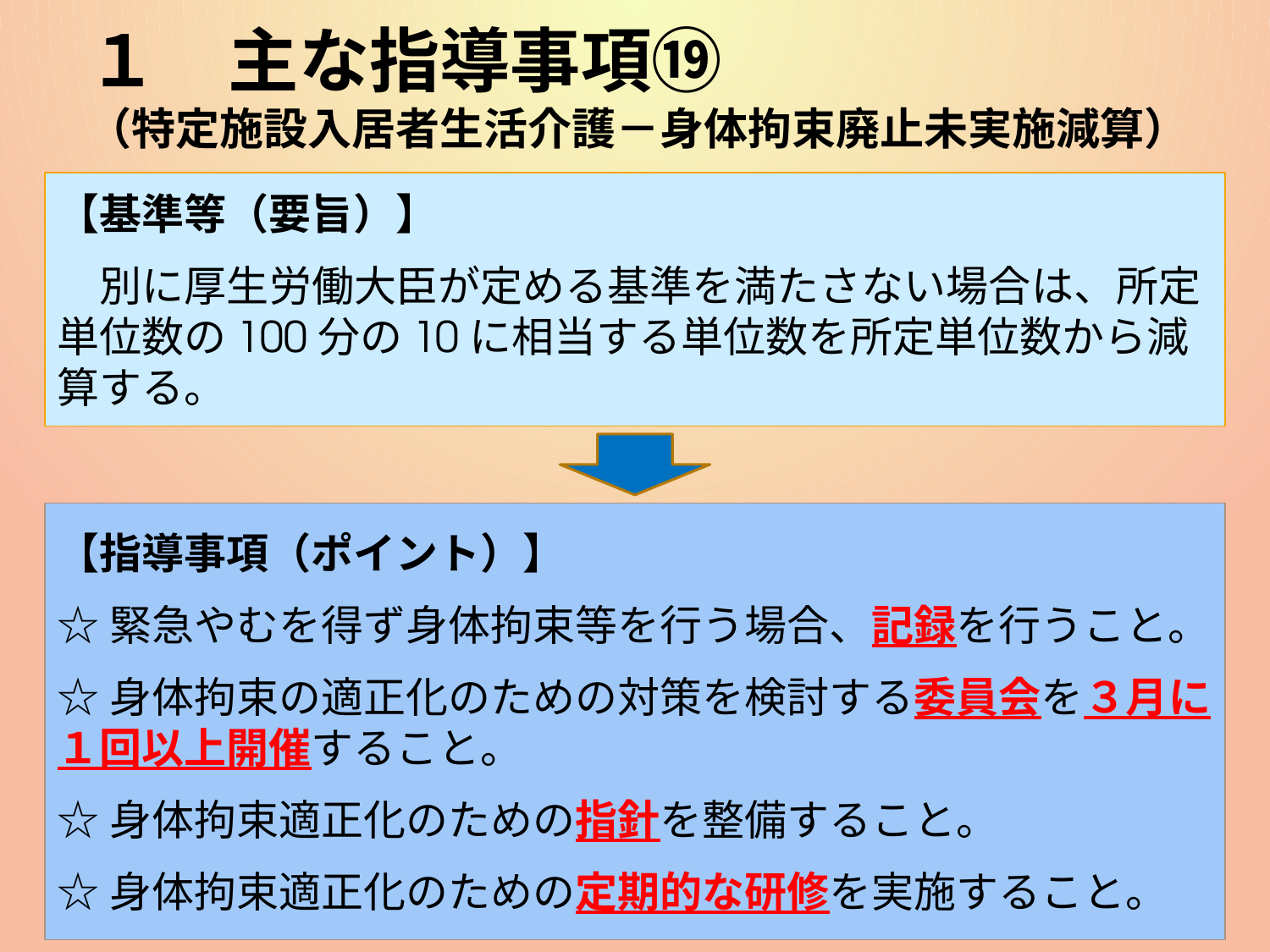

# １　主な指導事項⑲ （特定施設入居者生活介護－身体拘束廃止未実施減算）
【基準等（要旨）】
　別に厚生労働大臣が定める基準を満たさない場合は、所定単位数の100分の10に相当する単位数を所定単位数から減算する。

【指導事項（ポイント）】
☆緊急やむを得ず身体拘束等を行う場合、記録を行うこと。
☆身体拘束の適正化のための対策を検討する委員会を３月に１回以上開催すること。
☆身体拘束適正化のための指針を整備すること。
☆身体拘束適正化のための定期的な研修を実施すること。